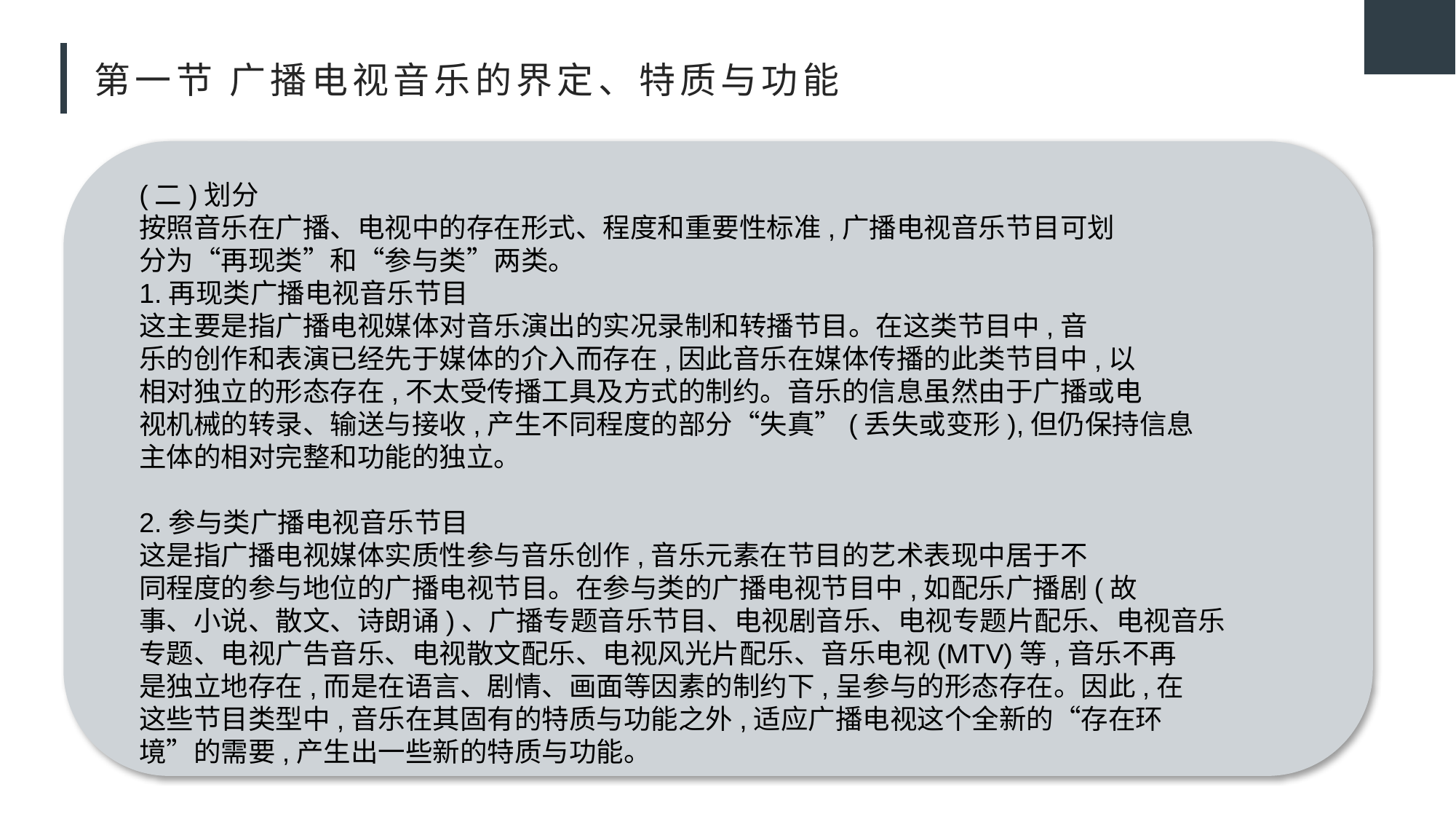

# 第一节 广播电视音乐的界定、特质与功能

(二)划分
按照音乐在广播、电视中的存在形式、程度和重要性标准,广播电视音乐节目可划
分为“再现类”和“参与类”两类。
1.再现类广播电视音乐节目
这主要是指广播电视媒体对音乐演出的实况录制和转播节目。在这类节目中,音
乐的创作和表演已经先于媒体的介入而存在,因此音乐在媒体传播的此类节目中,以
相对独立的形态存在,不太受传播工具及方式的制约。音乐的信息虽然由于广播或电
视机械的转录、输送与接收,产生不同程度的部分“失真”(丢失或变形),但仍保持信息
主体的相对完整和功能的独立。

2.参与类广播电视音乐节目
这是指广播电视媒体实质性参与音乐创作,音乐元素在节目的艺术表现中居于不
同程度的参与地位的广播电视节目。在参与类的广播电视节目中,如配乐广播剧(故
事、小说、散文、诗朗诵)、广播专题音乐节目、电视剧音乐、电视专题片配乐、电视音乐
专题、电视广告音乐、电视散文配乐、电视风光片配乐、音乐电视(MTV)等,音乐不再
是独立地存在,而是在语言、剧情、画面等因素的制约下,呈参与的形态存在。因此,在
这些节目类型中,音乐在其固有的特质与功能之外,适应广播电视这个全新的“存在环
境”的需要,产生出一些新的特质与功能。